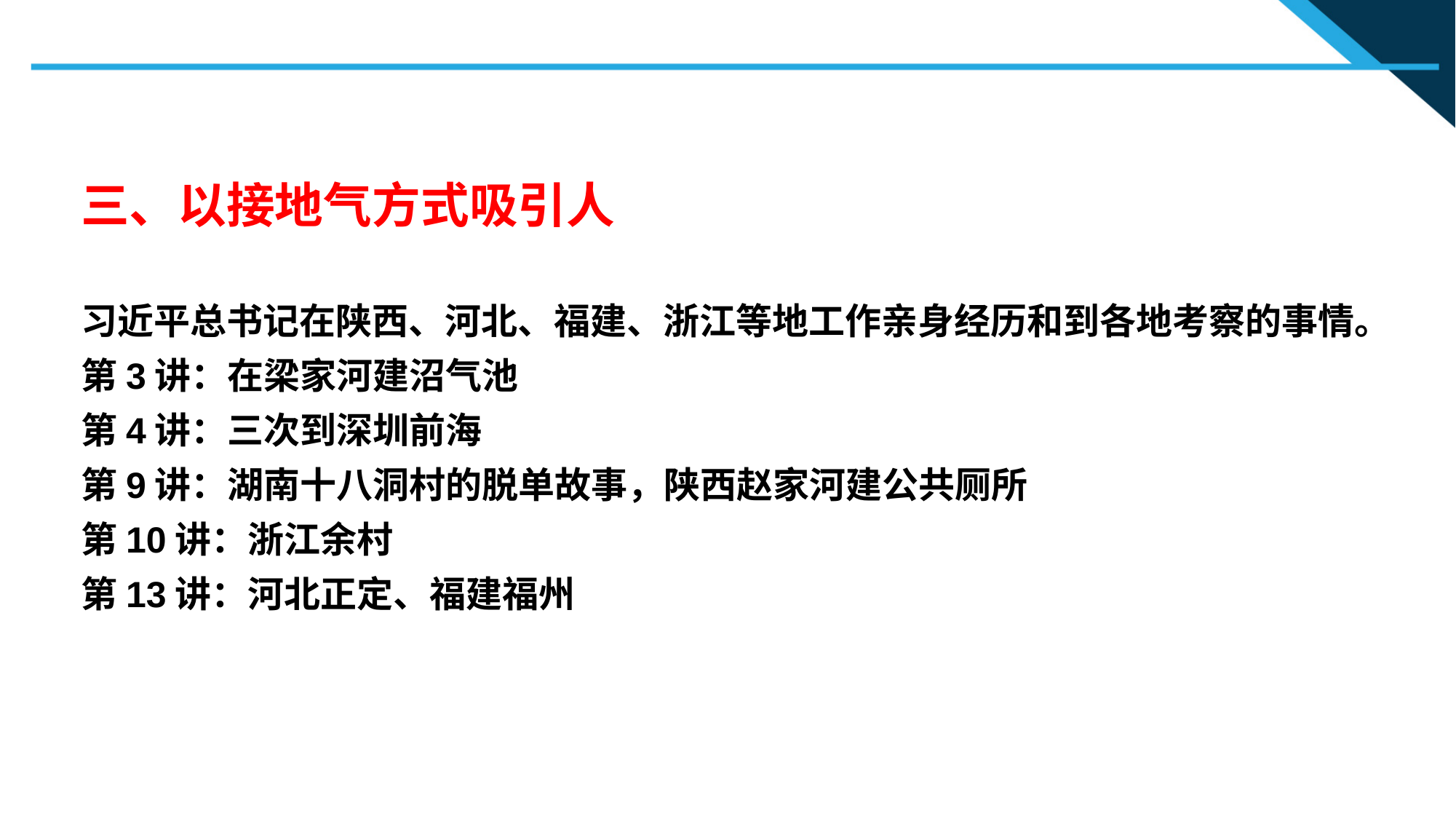

三、以接地气方式吸引人

习近平总书记在陕西、河北、福建、浙江等地工作亲身经历和到各地考察的事情。
第3讲：在梁家河建沼气池
第4讲：三次到深圳前海
第9讲：湖南十八洞村的脱单故事，陕西赵家河建公共厕所
第10讲：浙江余村
第13讲：河北正定、福建福州